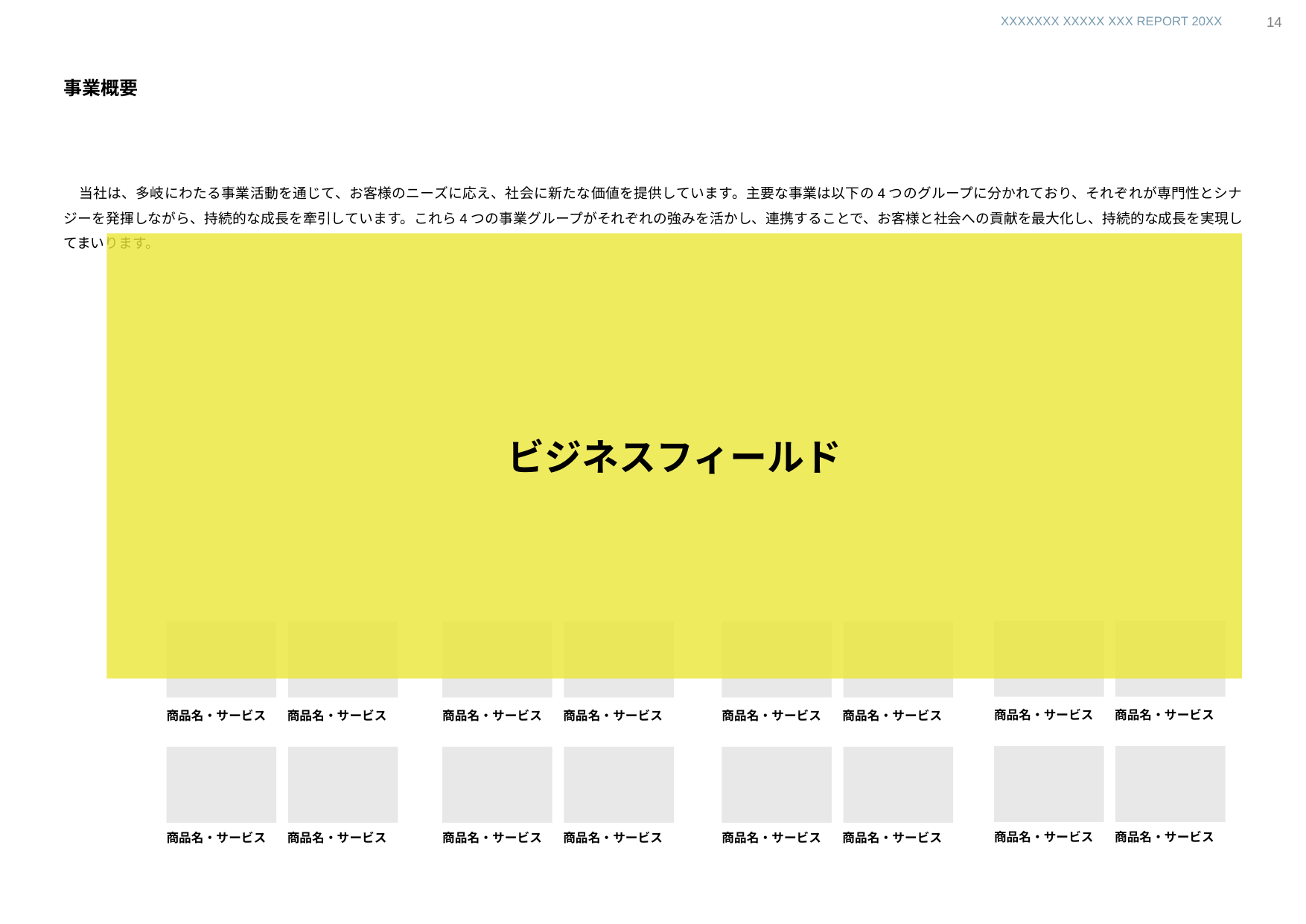

決算資料
HP
14
# 事業概要
当社は、多岐にわたる事業活動を通じて、お客様のニーズに応え、社会に新たな価値を提供しています。主要な事業は以下の4つのグループに分かれており、それぞれが専門性とシナジーを発揮しながら、持続的な成長を牽引しています。これら4つの事業グループがそれぞれの強みを活かし、連携することで、お客様と社会への貢献を最大化し、持続的な成長を実現してまいります。
ビジネスフィールド

商品名・サービス
商品名・サービス

商品名・サービス
商品名・サービス

商品名・サービス
商品名・サービス

商品名・サービス
商品名・サービス

商品名・サービス
商品名・サービス

商品名・サービス
商品名・サービス

商品名・サービス
商品名・サービス

商品名・サービス
商品名・サービス